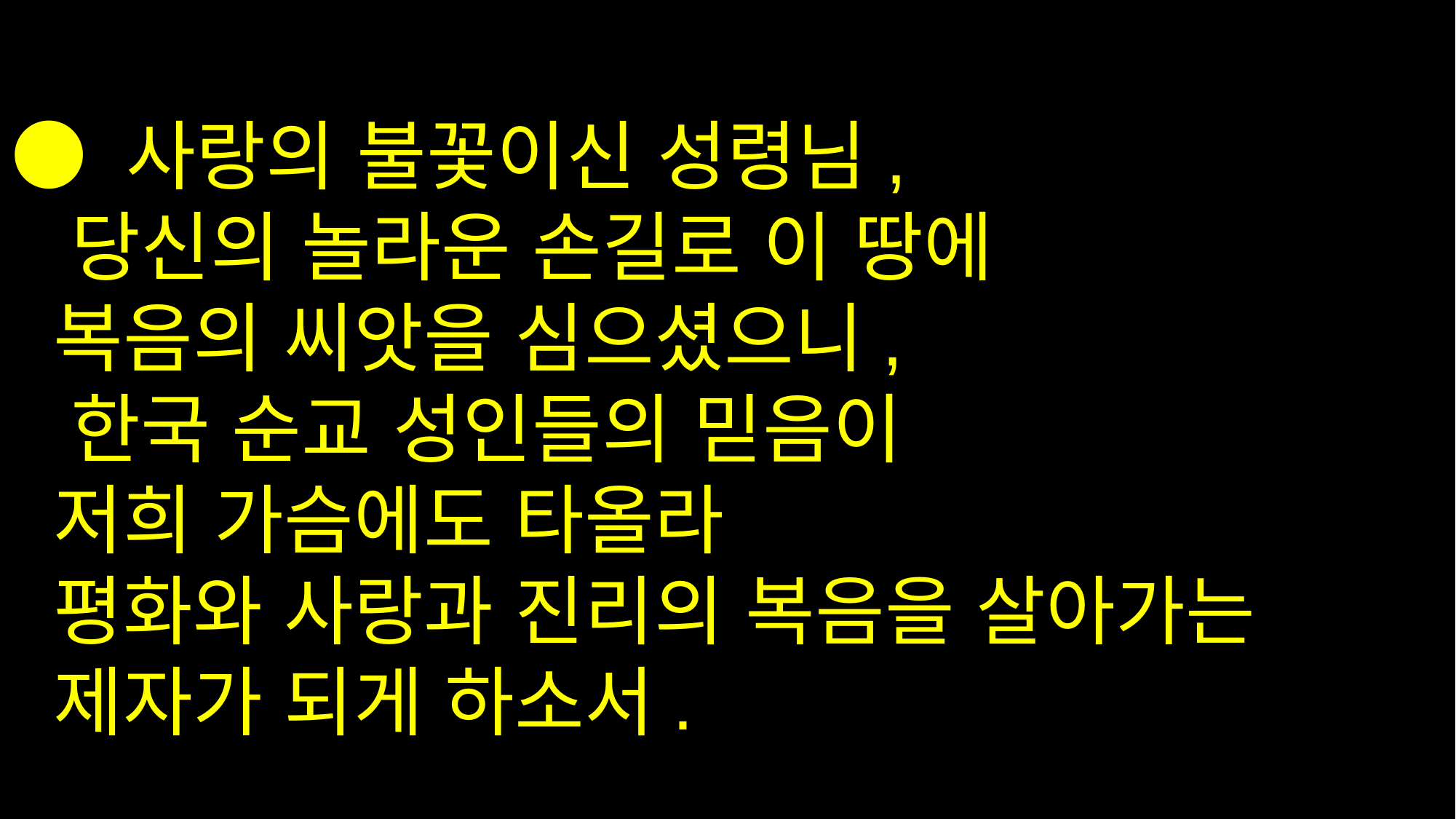

# ● 사랑의 불꽃이신 성령님, 당신의 놀라운 손길로 이 땅에 복음의 씨앗을 심으셨으니, 한국 순교 성인들의 믿음이 저희 가슴에도 타올라 평화와 사랑과 진리의 복음을 살아가는 제자가 되게 하소서.